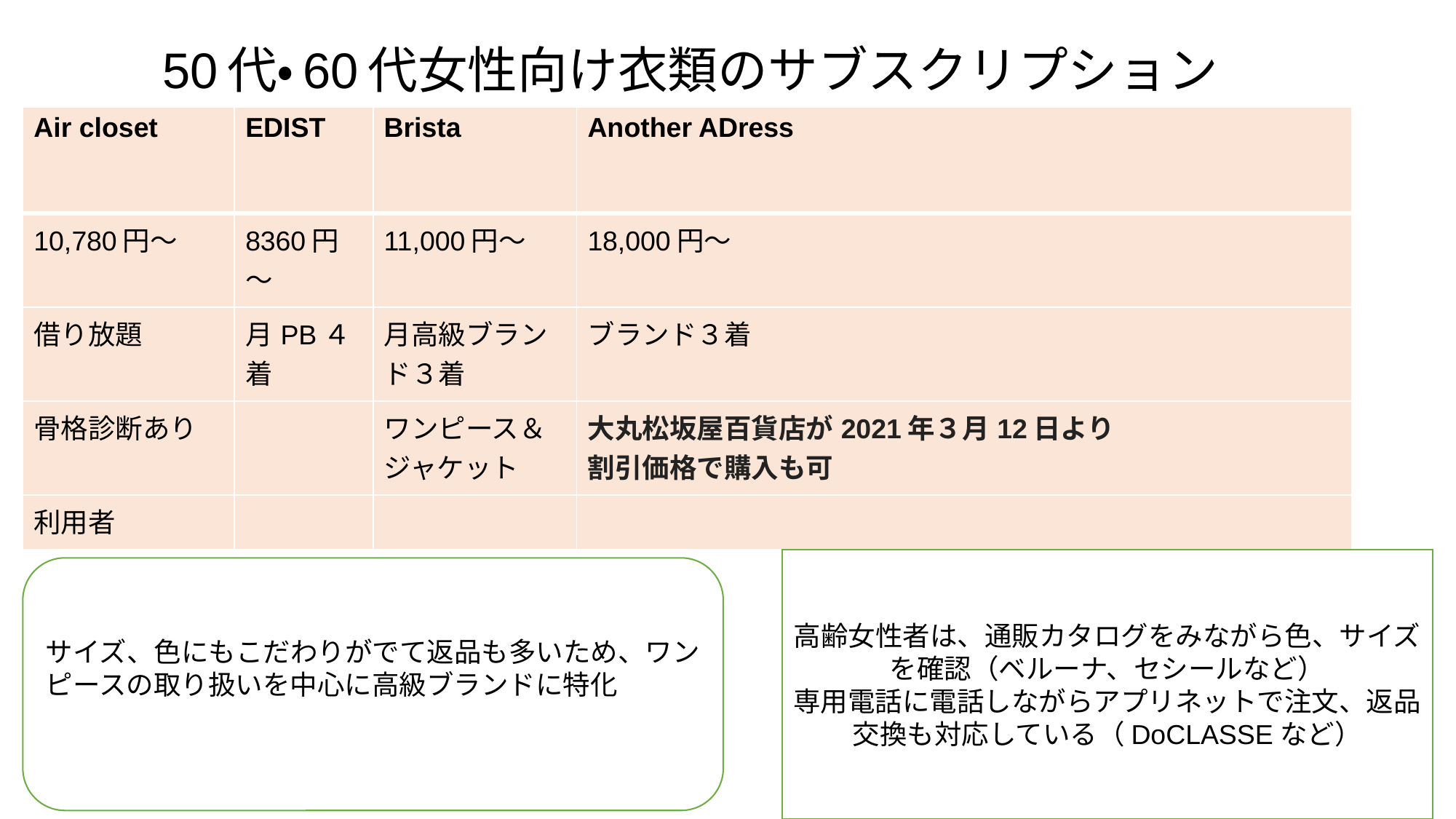

# 50代・60代女性向け衣類のサブスクリプション
| Air closet | EDIST | Brista | Another ADress |
| --- | --- | --- | --- |
| 10,780円～ | 8360円～ | 11,000円～ | 18,000円～ |
| 借り放題 | 月PB４着 | 月高級ブランド３着 | ブランド３着 |
| 骨格診断あり |  | ワンピース＆ジャケット | 大丸松坂屋百貨店が2021年３月12日より 割引価格で購入も可 |
| 利用者 |  |  |  |
高齢女性者は、通販カタログをみながら色、サイズを確認（ベルーナ、セシールなど）
専用電話に電話しながらアプリネットで注文、返品交換も対応している（DoCLASSEなど）
サイズ、色にもこだわりがでて返品も多いため、ワンピースの取り扱いを中心に高級ブランドに特化